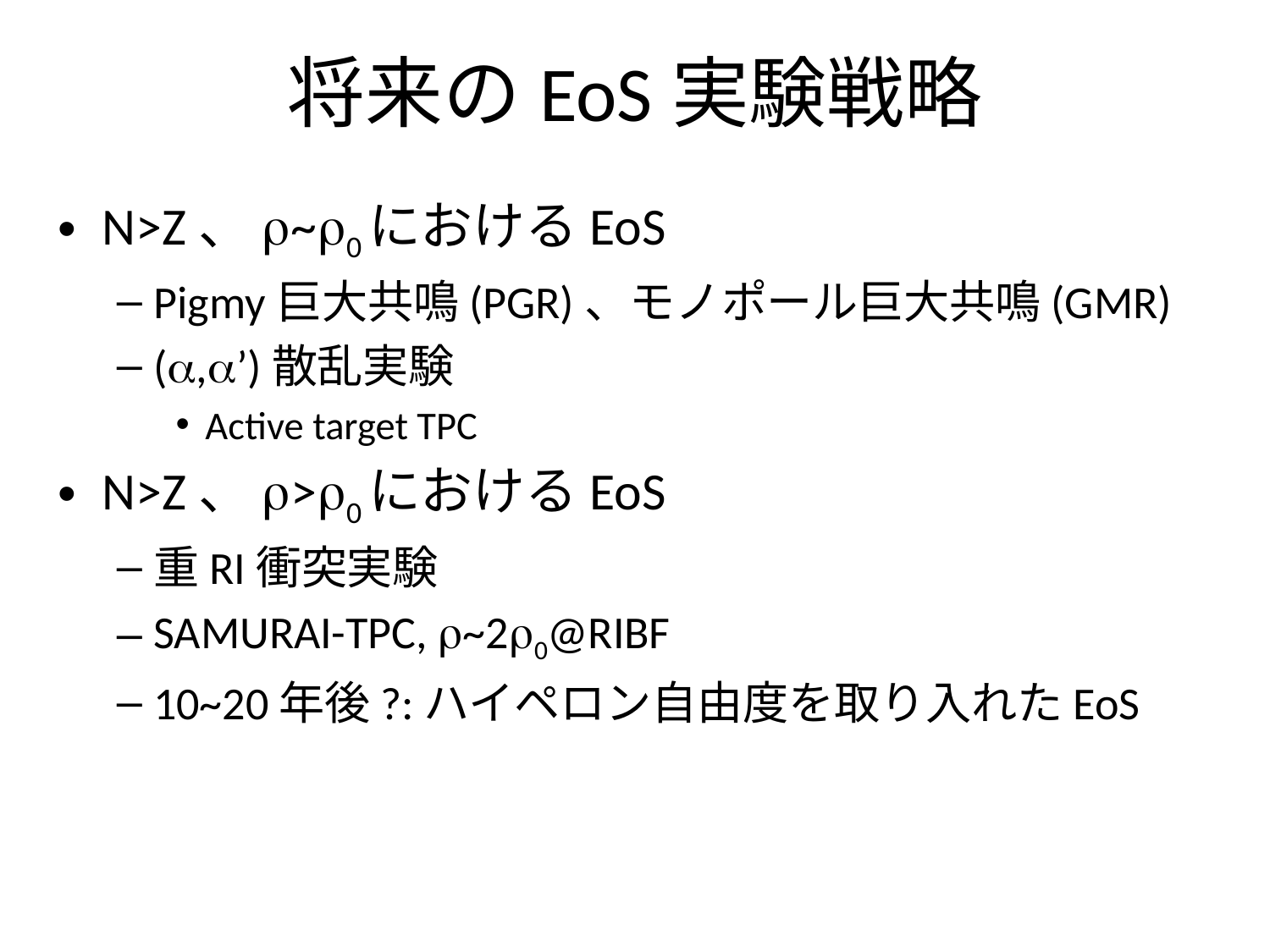

# 将来のEoS実験戦略
N>Z、ρ~ρ0におけるEoS
Pigmy巨大共鳴(PGR)、モノポール巨大共鳴(GMR)
(α,α’)散乱実験
Active target TPC
N>Z、ρ>ρ0におけるEoS
重RI衝突実験
SAMURAI-TPC, ρ~2ρ0@RIBF
10~20年後?:ハイペロン自由度を取り入れたEoS